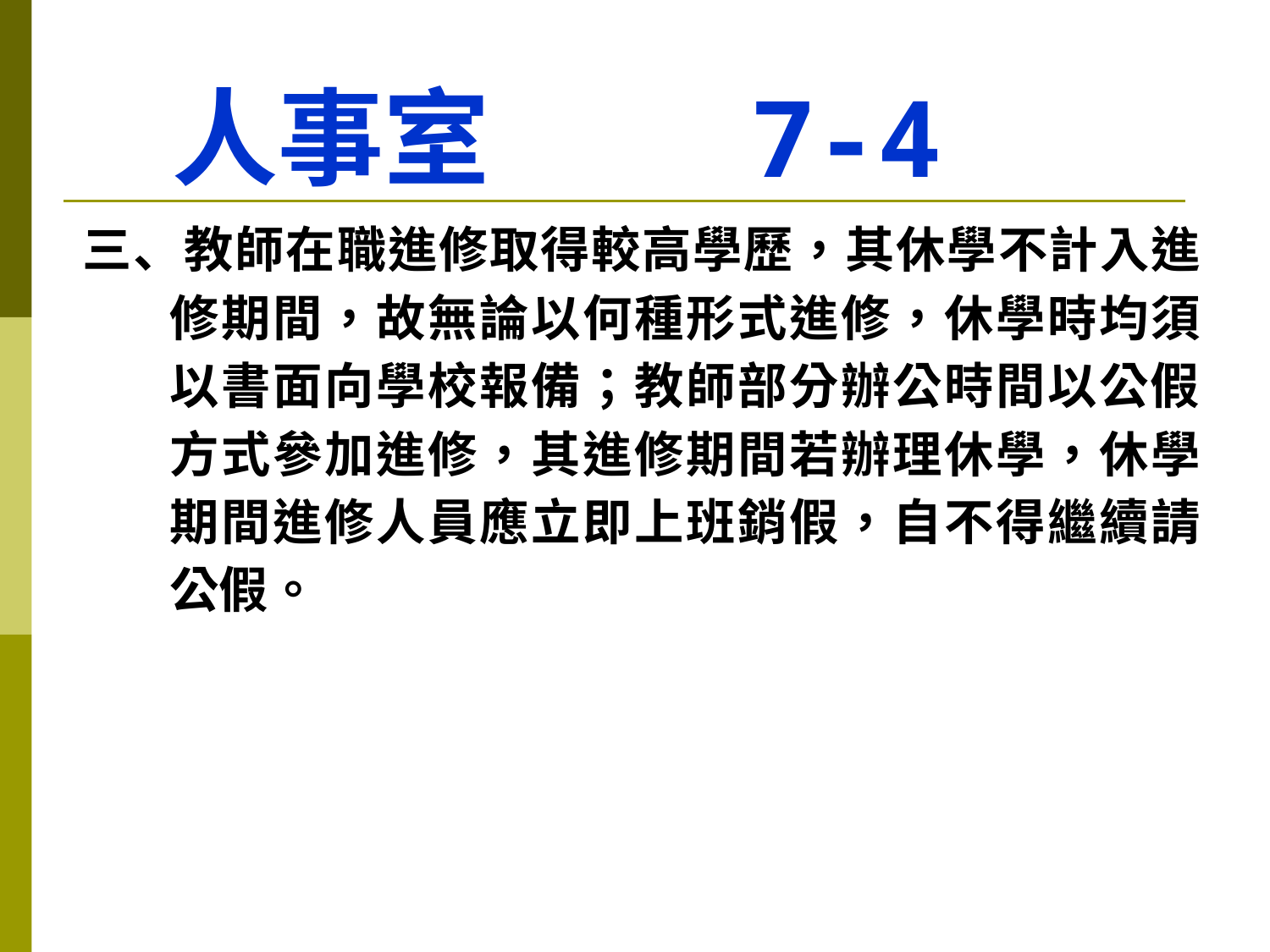

# 人事室            7-4
三、教師在職進修取得較高學歷，其休學不計入進修期間，故無論以何種形式進修，休學時均須以書面向學校報備；教師部分辦公時間以公假方式參加進修，其進修期間若辦理休學，休學期間進修人員應立即上班銷假，自不得繼續請公假。